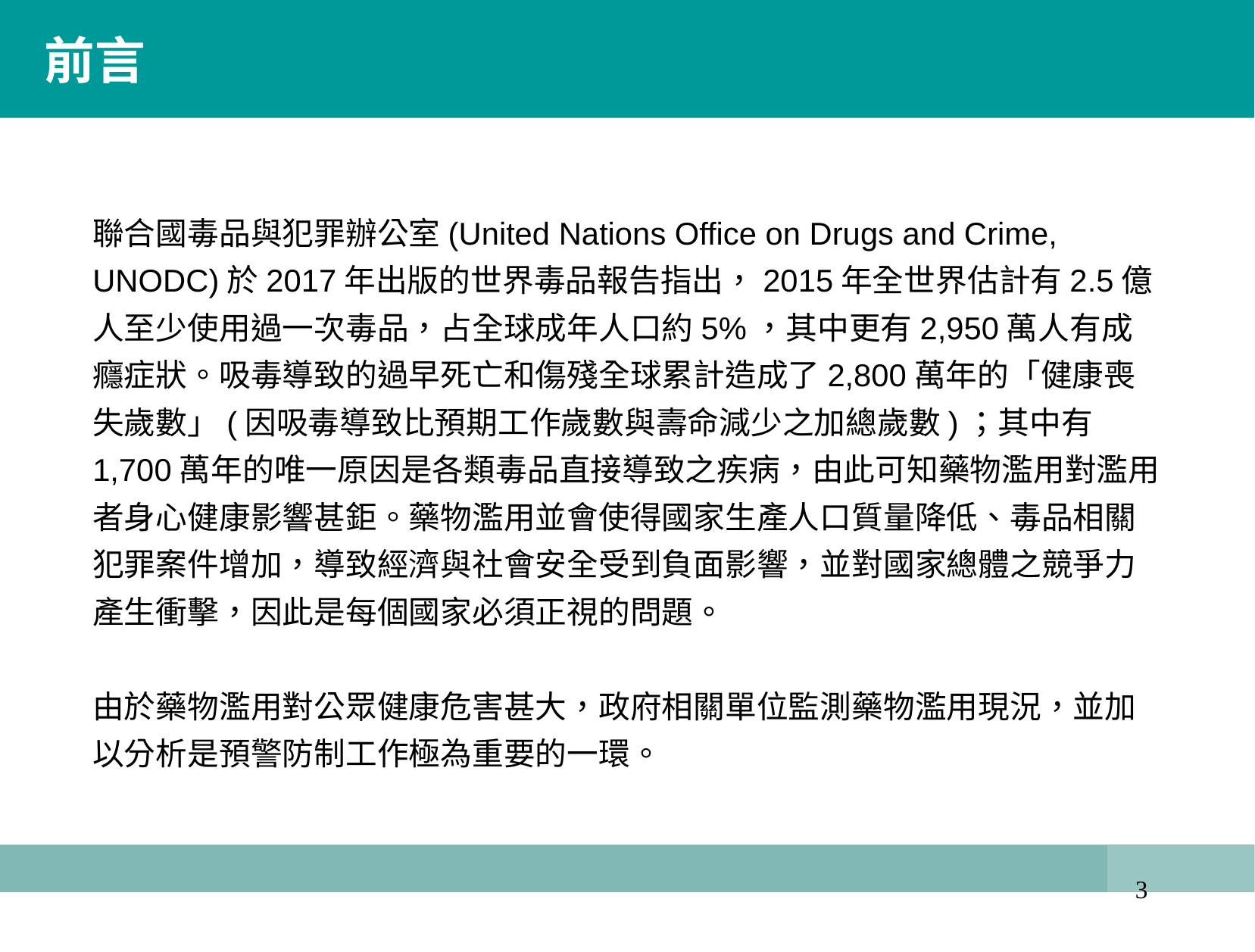

前言
聯合國毒品與犯罪辦公室(United Nations Office on Drugs and Crime, UNODC)於2017年出版的世界毒品報告指出，2015年全世界估計有2.5億人至少使用過一次毒品，占全球成年人口約5%，其中更有2,950萬人有成癮症狀。吸毒導致的過早死亡和傷殘全球累計造成了2,800萬年的「健康喪失歲數」(因吸毒導致比預期工作歲數與壽命減少之加總歲數)；其中有1,700萬年的唯一原因是各類毒品直接導致之疾病，由此可知藥物濫用對濫用者身心健康影響甚鉅。藥物濫用並會使得國家生產人口質量降低、毒品相關犯罪案件增加，導致經濟與社會安全受到負面影響，並對國家總體之競爭力產生衝擊，因此是每個國家必須正視的問題。

由於藥物濫用對公眾健康危害甚大，政府相關單位監測藥物濫用現況，並加以分析是預警防制工作極為重要的一環。
3